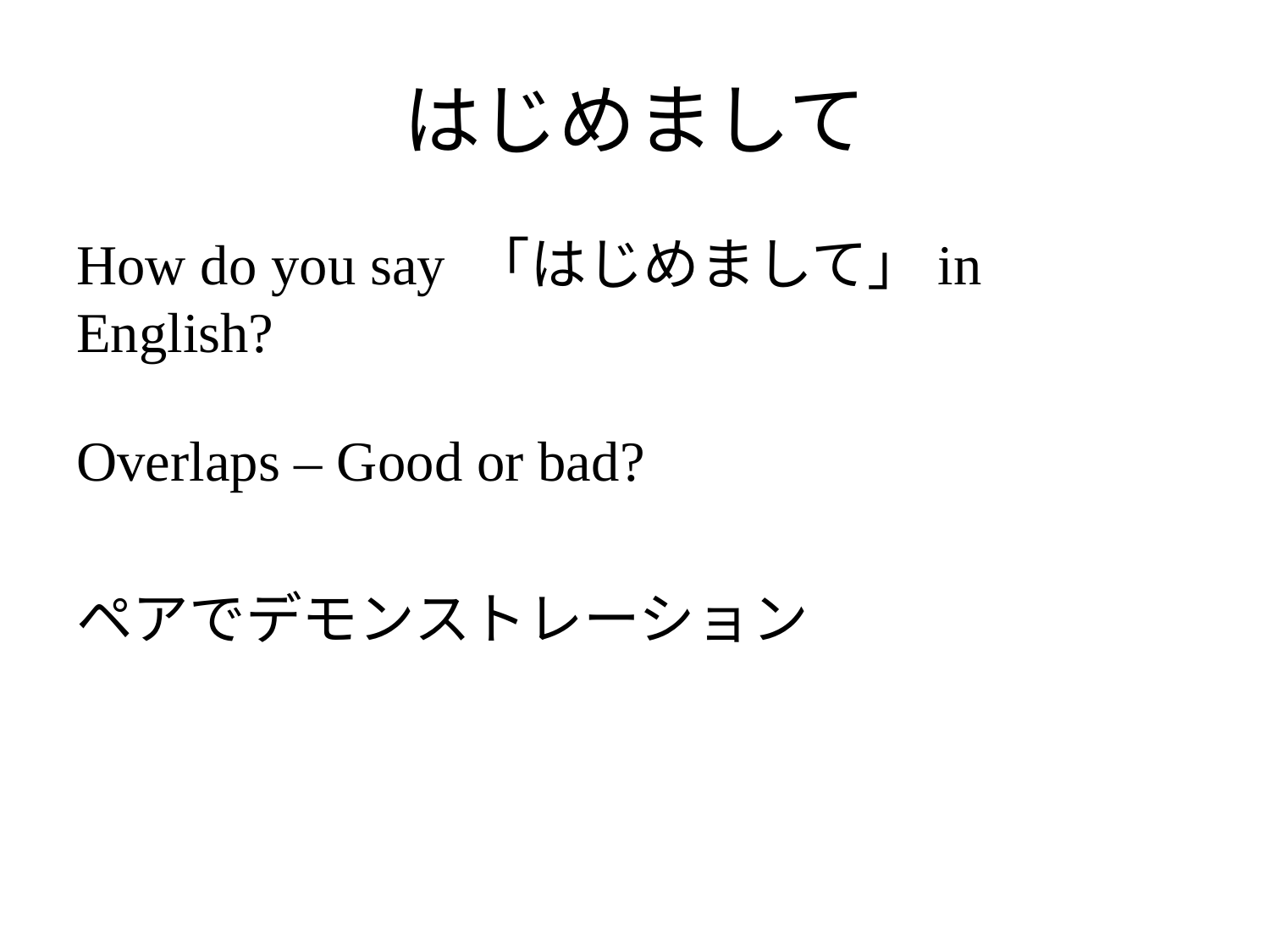

# はじめまして
How do you say 「はじめまして」in English?

Overlaps – Good or bad?

ペアでデモンストレーション